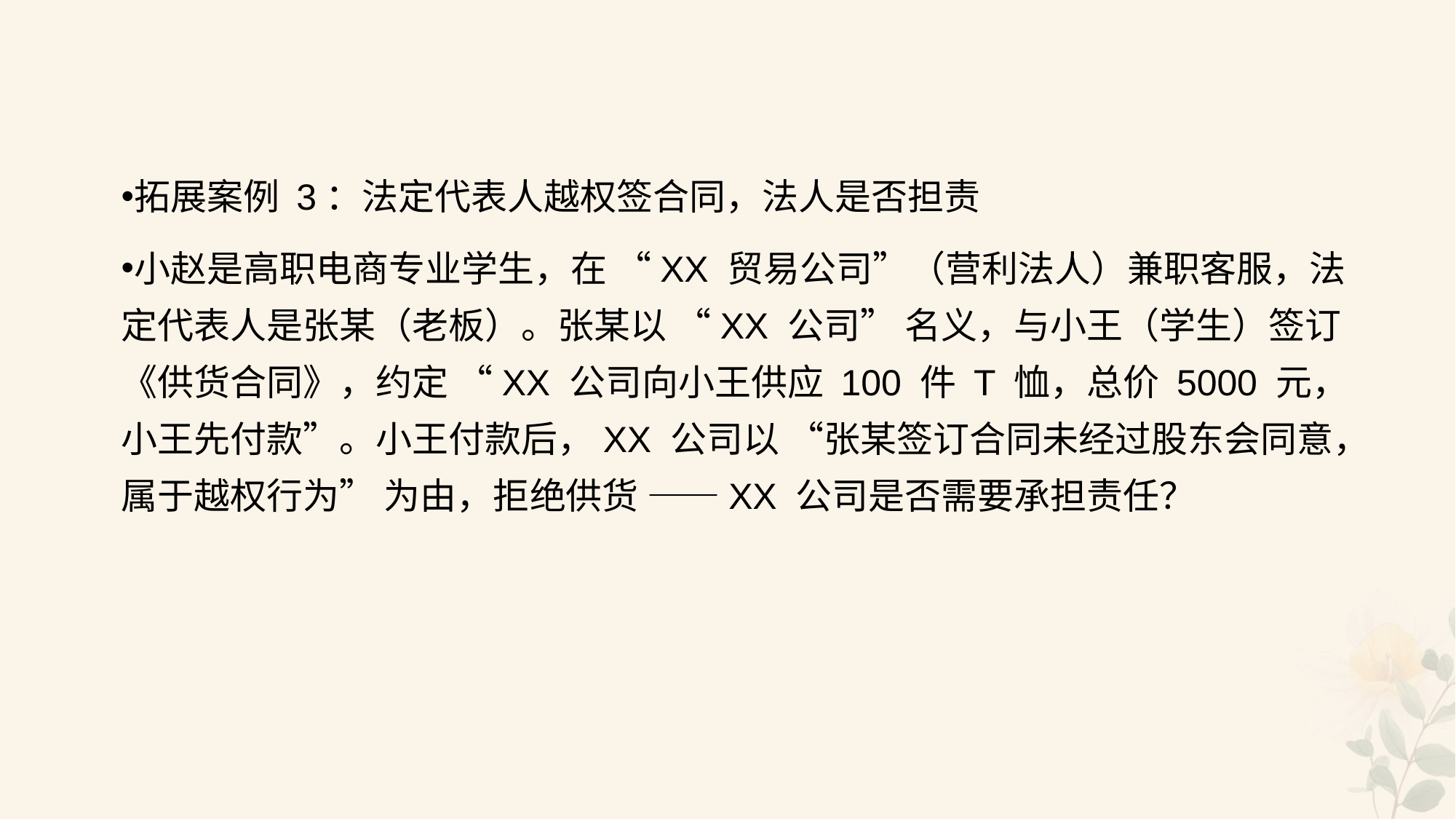

#
拓展案例 3：法定代表人越权签合同，法人是否担责
小赵是高职电商专业学生，在 “XX 贸易公司”（营利法人）兼职客服，法定代表人是张某（老板）。张某以 “XX 公司” 名义，与小王（学生）签订《供货合同》，约定 “XX 公司向小王供应 100 件 T 恤，总价 5000 元，小王先付款”。小王付款后，XX 公司以 “张某签订合同未经过股东会同意，属于越权行为” 为由，拒绝供货 ——XX 公司是否需要承担责任？